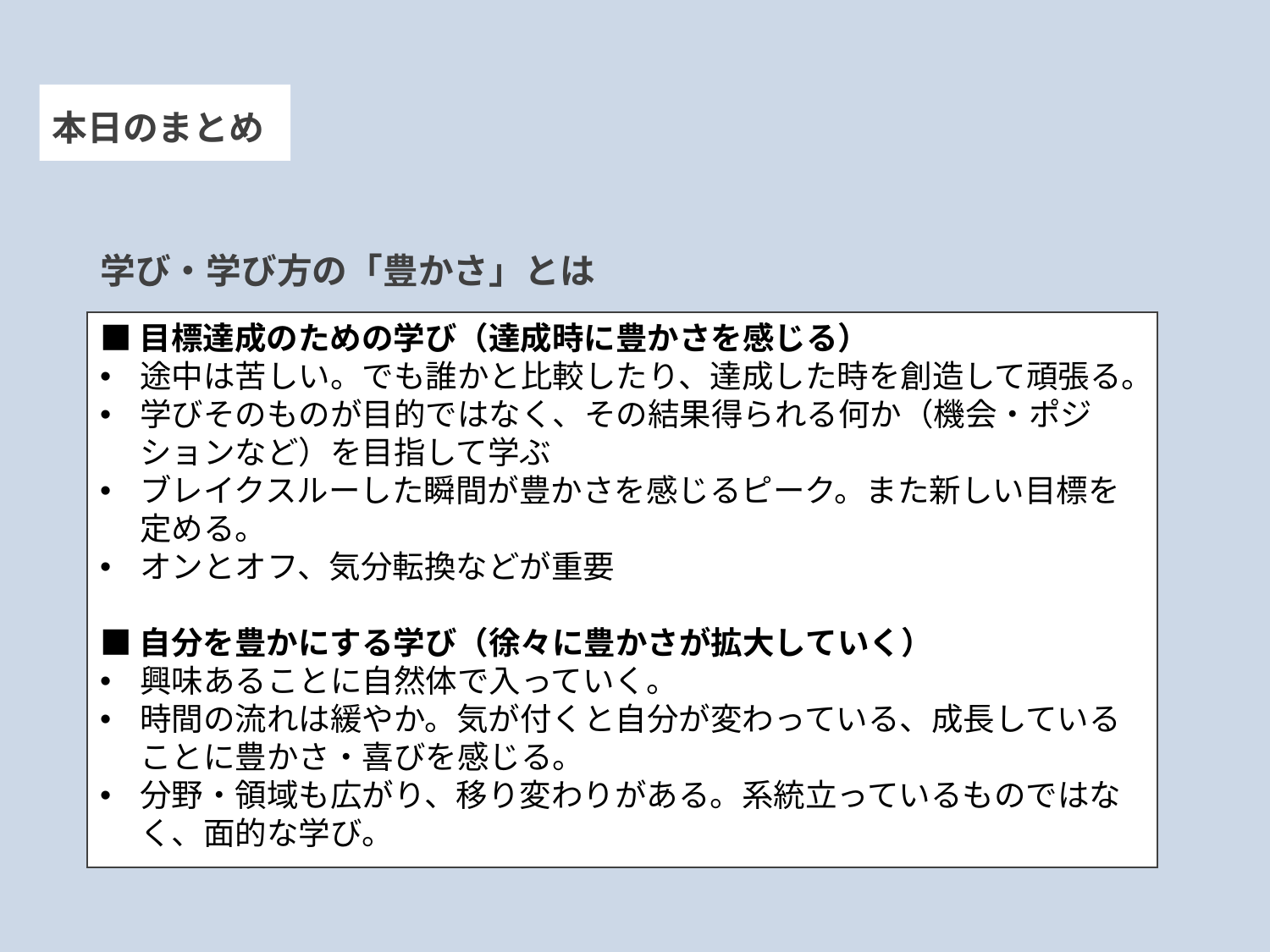

本日のまとめ
学び・学び方の「豊かさ」とは
■目標達成のための学び（達成時に豊かさを感じる）
途中は苦しい。でも誰かと比較したり、達成した時を創造して頑張る。
学びそのものが目的ではなく、その結果得られる何か（機会・ポジションなど）を目指して学ぶ
ブレイクスルーした瞬間が豊かさを感じるピーク。また新しい目標を定める。
オンとオフ、気分転換などが重要

■自分を豊かにする学び（徐々に豊かさが拡大していく）
興味あることに自然体で入っていく。
時間の流れは緩やか。気が付くと自分が変わっている、成長していることに豊かさ・喜びを感じる。
分野・領域も広がり、移り変わりがある。系統立っているものではなく、面的な学び。
である。